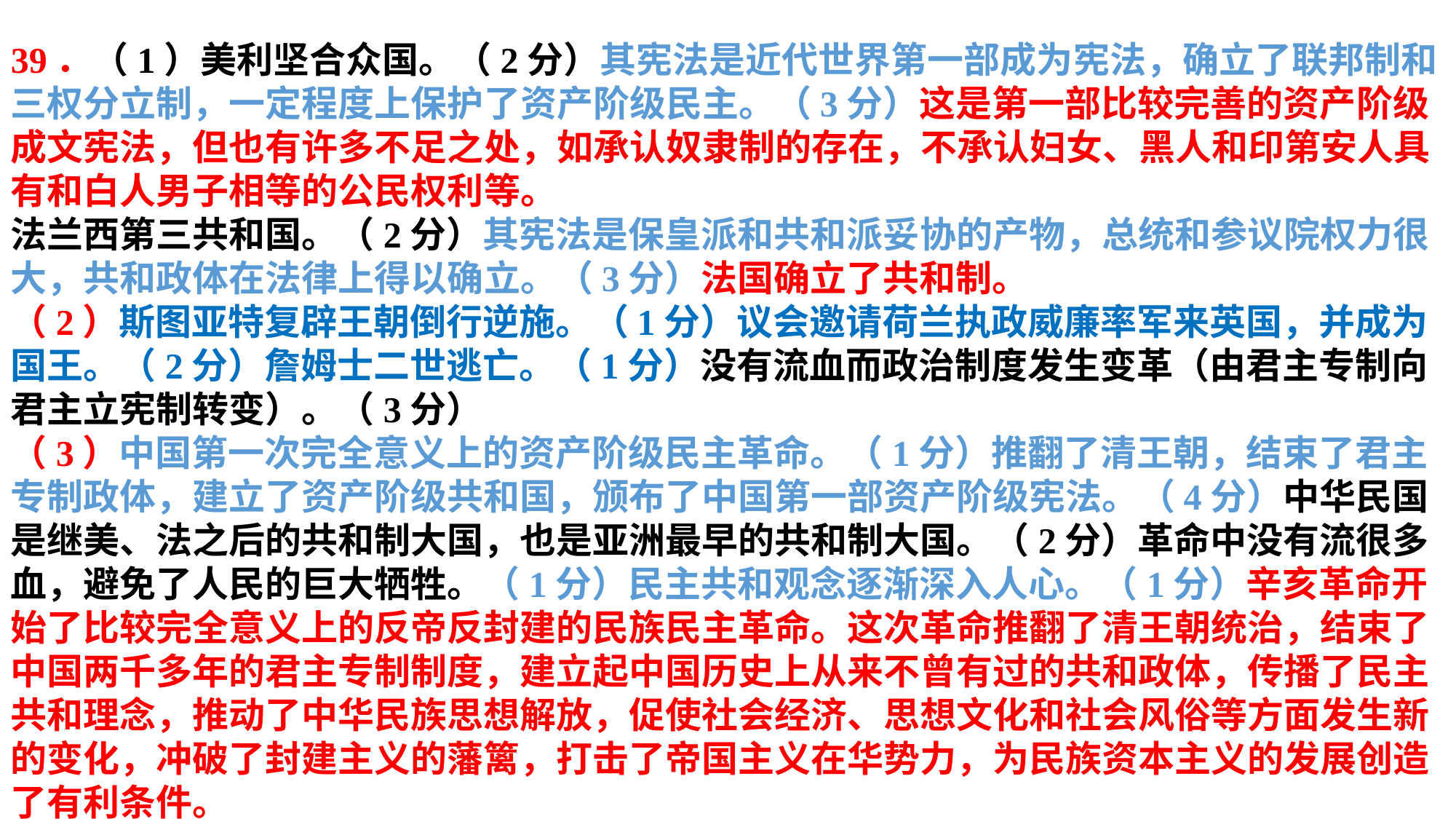

39．（1）美利坚合众国。（2分）其宪法是近代世界第一部成为宪法，确立了联邦制和三权分立制，一定程度上保护了资产阶级民主。（3分）这是第一部比较完善的资产阶级成文宪法，但也有许多不足之处，如承认奴隶制的存在，不承认妇女、黑人和印第安人具有和白人男子相等的公民权利等。
法兰西第三共和国。（2分）其宪法是保皇派和共和派妥协的产物，总统和参议院权力很大，共和政体在法律上得以确立。（3分）法国确立了共和制。
（2）斯图亚特复辟王朝倒行逆施。（1分）议会邀请荷兰执政威廉率军来英国，并成为国王。（2分）詹姆士二世逃亡。（1分）没有流血而政治制度发生变革（由君主专制向君主立宪制转变）。（3分）
（3）中国第一次完全意义上的资产阶级民主革命。（1分）推翻了清王朝，结束了君主专制政体，建立了资产阶级共和国，颁布了中国第一部资产阶级宪法。（4分）中华民国是继美、法之后的共和制大国，也是亚洲最早的共和制大国。（2分）革命中没有流很多血，避免了人民的巨大牺牲。（1分）民主共和观念逐渐深入人心。（1分）辛亥革命开始了比较完全意义上的反帝反封建的民族民主革命。这次革命推翻了清王朝统治，结束了中国两千多年的君主专制制度，建立起中国历史上从来不曾有过的共和政体，传播了民主共和理念，推动了中华民族思想解放，促使社会经济、思想文化和社会风俗等方面发生新的变化，冲破了封建主义的藩篱，打击了帝国主义在华势力，为民族资本主义的发展创造了有利条件。